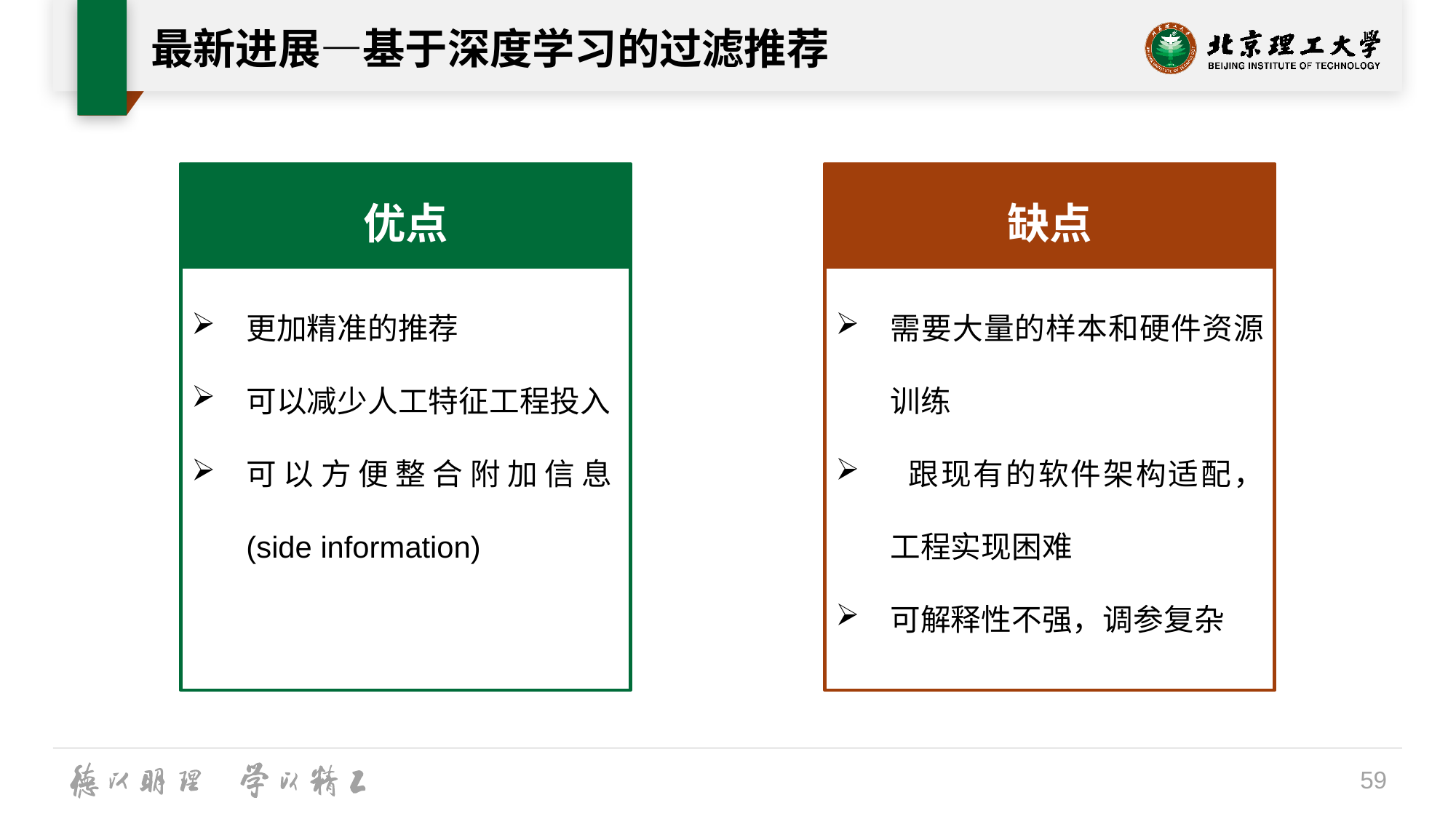

# 最新进展—基于深度学习的过滤推荐
优点
缺点
需要大量的样本和硬件资源训练
 跟现有的软件架构适配，工程实现困难
可解释性不强，调参复杂
更加精准的推荐
可以减少人工特征工程投入
可以方便整合附加信息(side information)